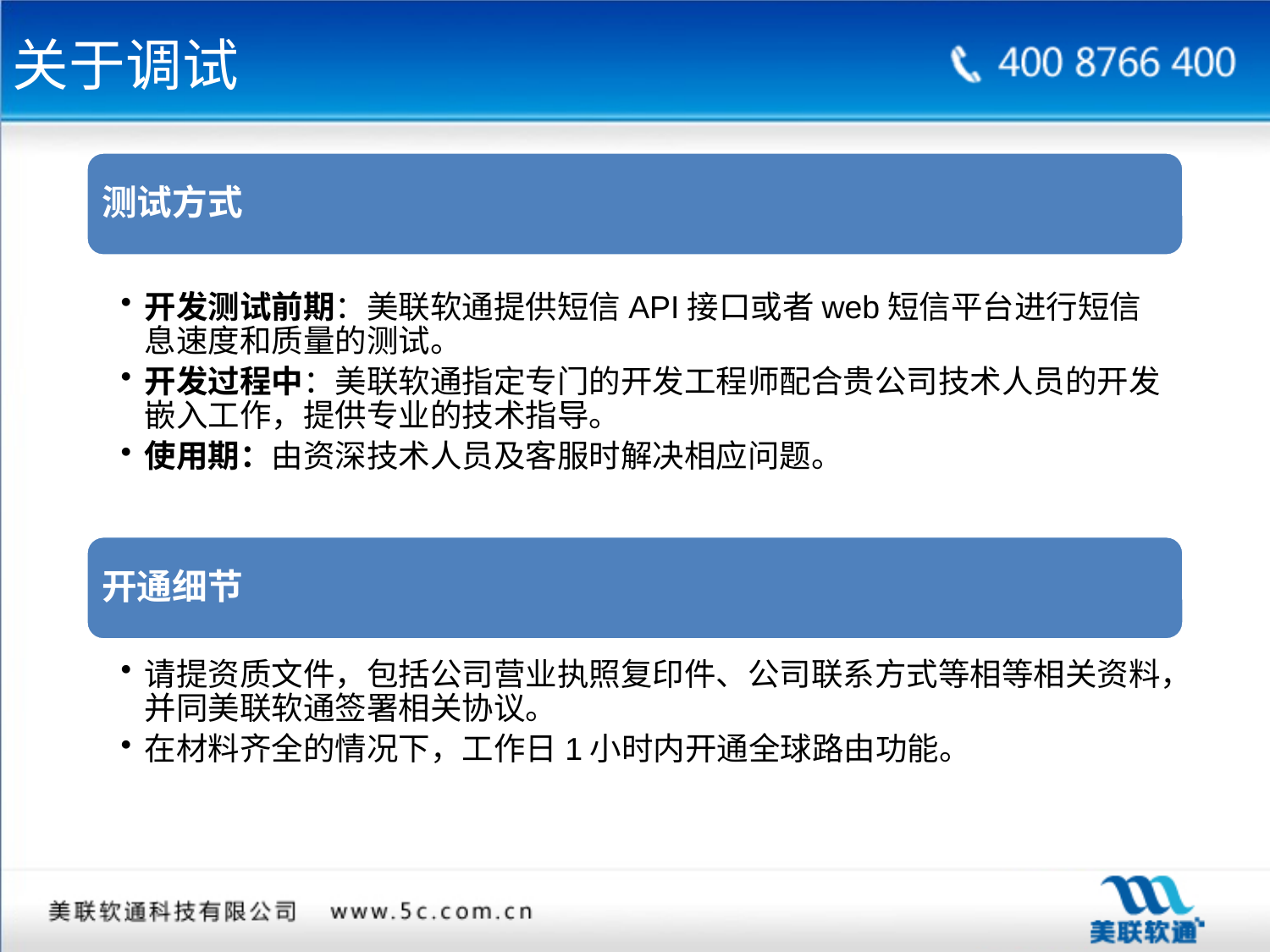

关于调试

测试方式

开发测试前期：美联软通提供短信API接口或者web短信平台进行短信息速度和质量的测试。
开发过程中：美联软通指定专门的开发工程师配合贵公司技术人员的开发嵌入工作，提供专业的技术指导。
使用期：由资深技术人员及客服时解决相应问题。

开通细节

请提资质文件，包括公司营业执照复印件、公司联系方式等相等相关资料，并同美联软通签署相关协议。
在材料齐全的情况下，工作日1小时内开通全球路由功能。